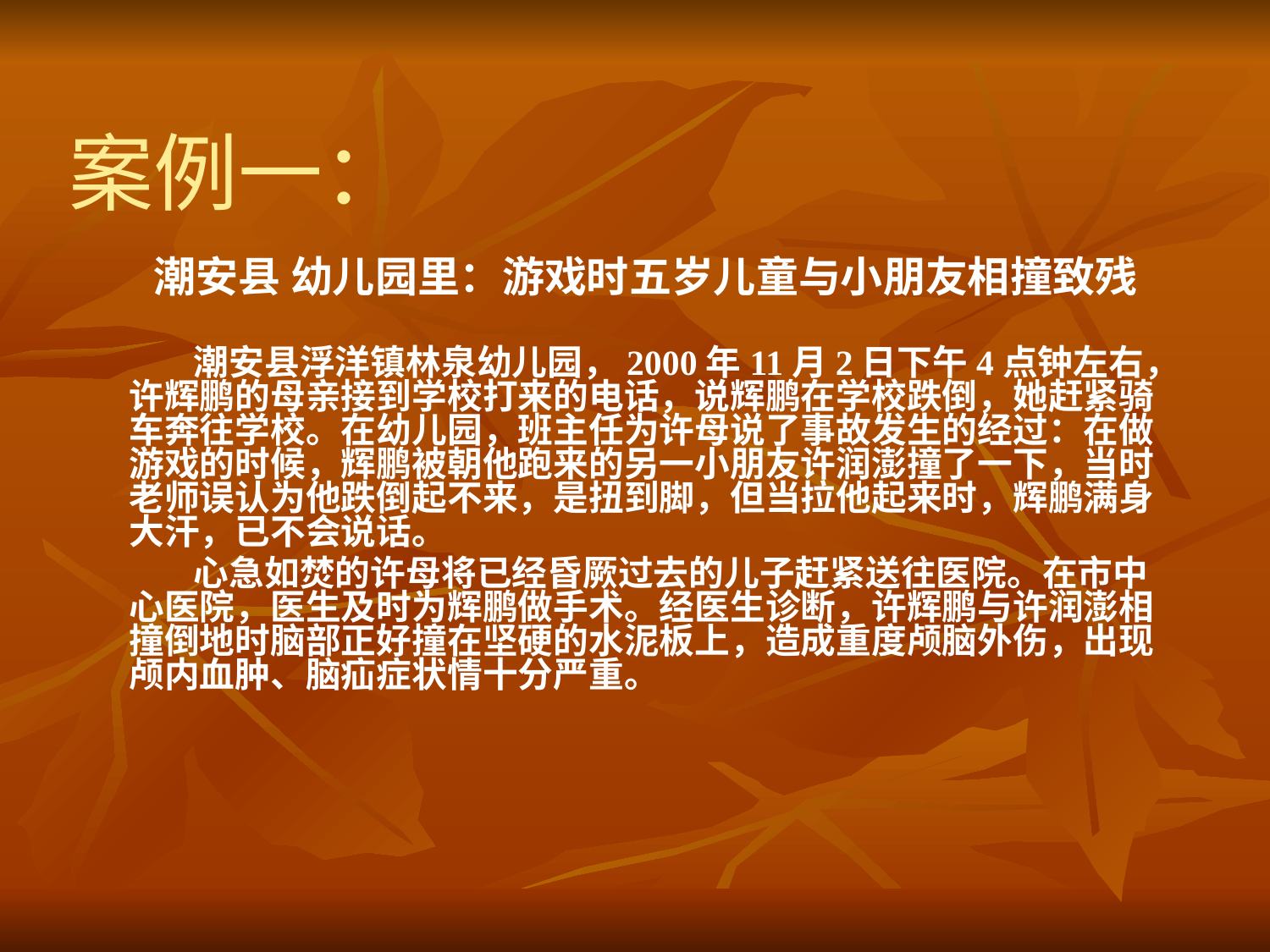

# 案例一：

潮安县 幼儿园里：游戏时五岁儿童与小朋友相撞致残

       潮安县浮洋镇林泉幼儿园，2000年11月2日下午4点钟左右，许辉鹏的母亲接到学校打来的电话，说辉鹏在学校跌倒，她赶紧骑车奔往学校。在幼儿园，班主任为许母说了事故发生的经过：在做游戏的时候，辉鹏被朝他跑来的另一小朋友许润澎撞了一下，当时老师误认为他跌倒起不来，是扭到脚，但当拉他起来时，辉鹏满身大汗，已不会说话。
       心急如焚的许母将已经昏厥过去的儿子赶紧送往医院。在市中心医院，医生及时为辉鹏做手术。经医生诊断，许辉鹏与许润澎相撞倒地时脑部正好撞在坚硬的水泥板上，造成重度颅脑外伤，出现颅内血肿、脑疝症状情十分严重。